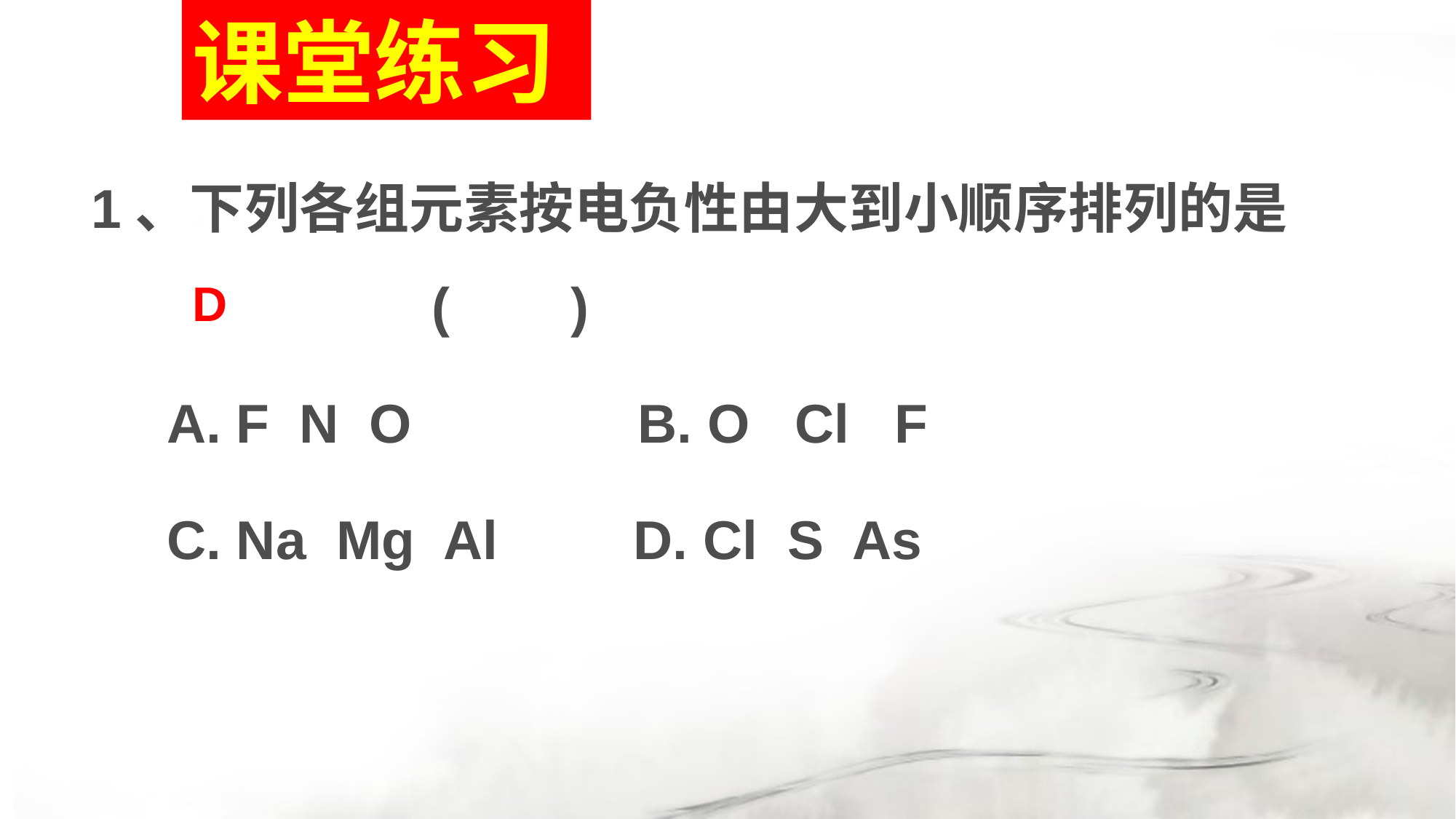

课堂练习
1、下列各组元素按电负性由大到小顺序排列的是                               (        )
     A. F  N  O               B. O   Cl   F
     C. Na  Mg  Al         D. Cl  S  As
D